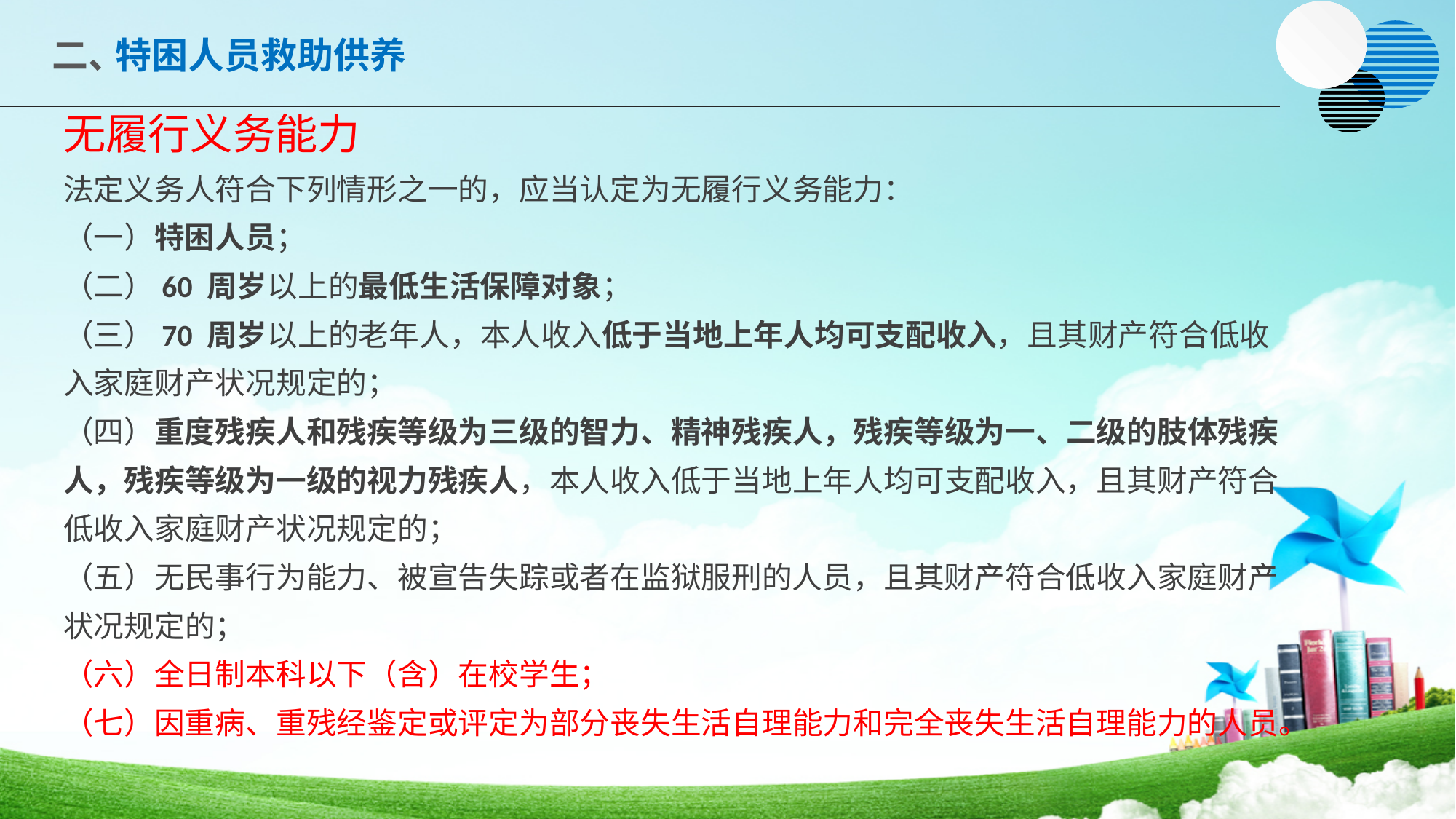

二、
特困人员救助供养

无履行义务能力
法定义务人符合下列情形之一的，应当认定为无履行义务能力：
（一）特困人员；
（二）60 周岁以上的最低生活保障对象；
（三）70 周岁以上的老年人，本人收入低于当地上年人均可支配收入，且其财产符合低收入家庭财产状况规定的；
（四）重度残疾人和残疾等级为三级的智力、精神残疾人，残疾等级为一、二级的肢体残疾人，残疾等级为一级的视力残疾人，本人收入低于当地上年人均可支配收入，且其财产符合低收入家庭财产状况规定的；
（五）无民事行为能力、被宣告失踪或者在监狱服刑的人员，且其财产符合低收入家庭财产状况规定的；
（六）全日制本科以下（含）在校学生；
（七）因重病、重残经鉴定或评定为部分丧失生活自理能力和完全丧失生活自理能力的人员。